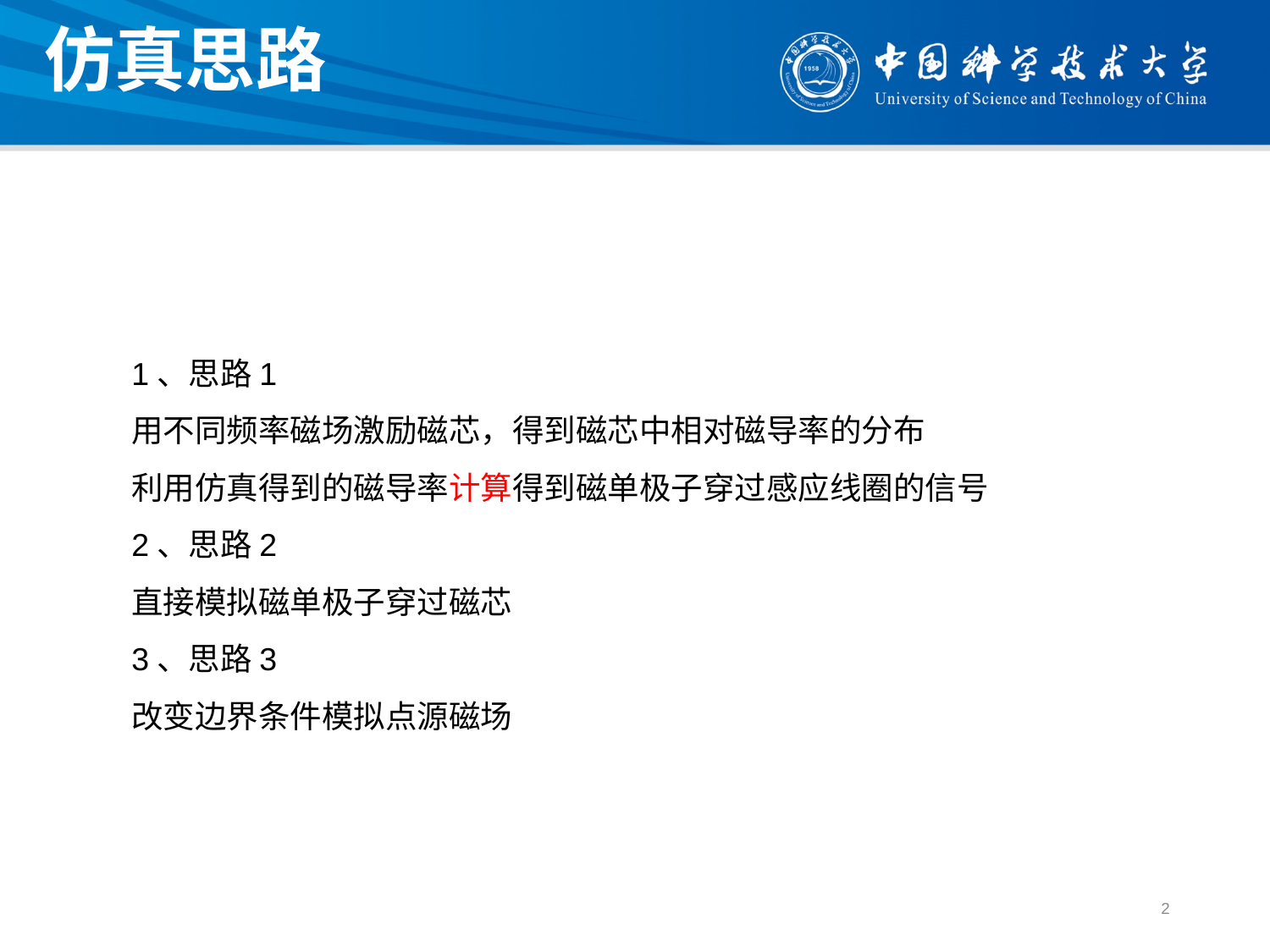

仿真思路
1、思路1
用不同频率磁场激励磁芯，得到磁芯中相对磁导率的分布
利用仿真得到的磁导率计算得到磁单极子穿过感应线圈的信号
2、思路2
直接模拟磁单极子穿过磁芯
3、思路3
改变边界条件模拟点源磁场
2